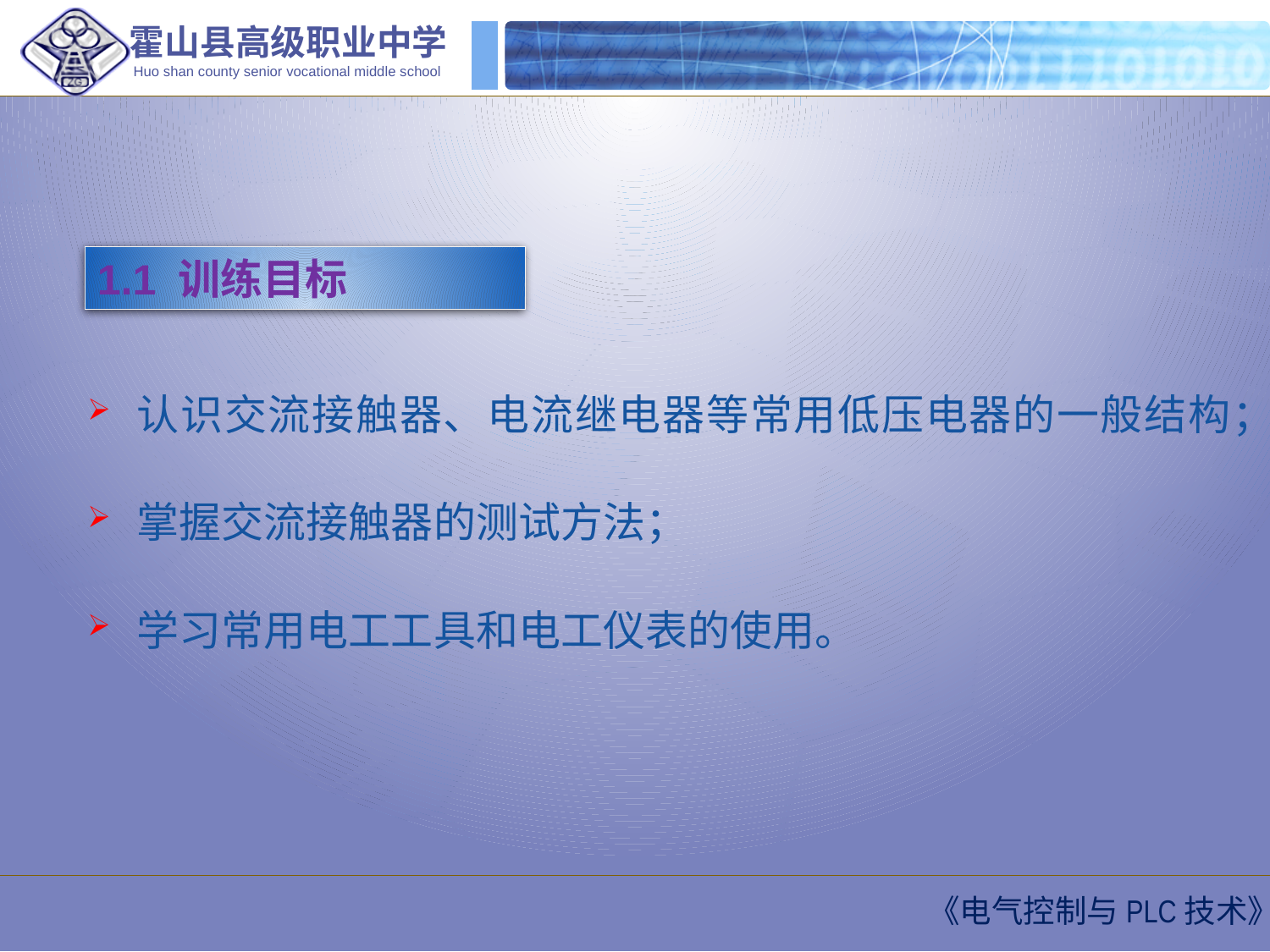

1.1 训练目标
认识交流接触器、电流继电器等常用低压电器的一般结构；
掌握交流接触器的测试方法；
学习常用电工工具和电工仪表的使用。